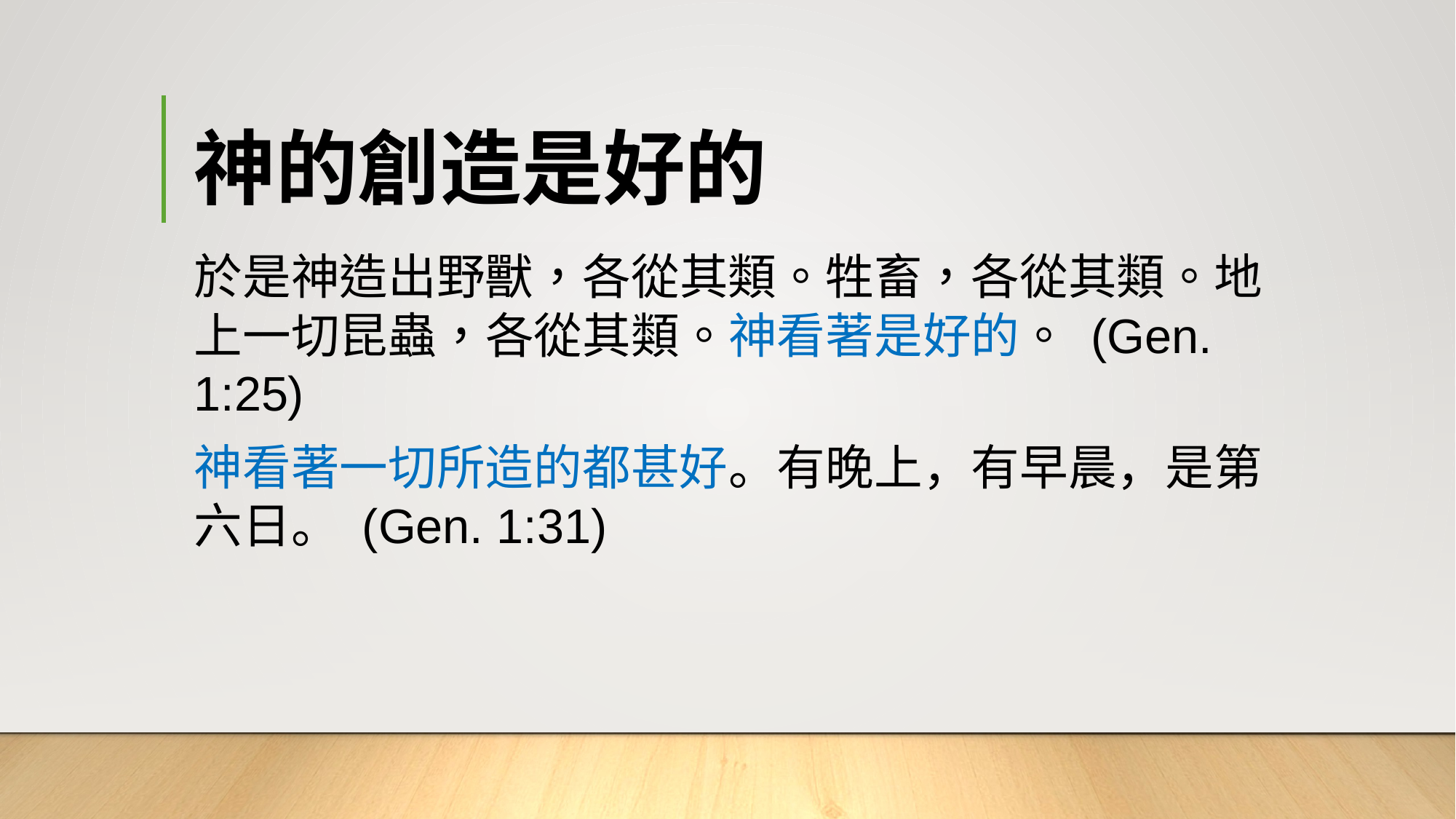

# 神的創造是好的
於是神造出野獸，各從其類。牲畜，各從其類。地上一切昆蟲，各從其類。神看著是好的。 (Gen. 1:25)
神看著一切所造的都甚好。有晚上，有早晨，是第六日。 (Gen. 1:31)